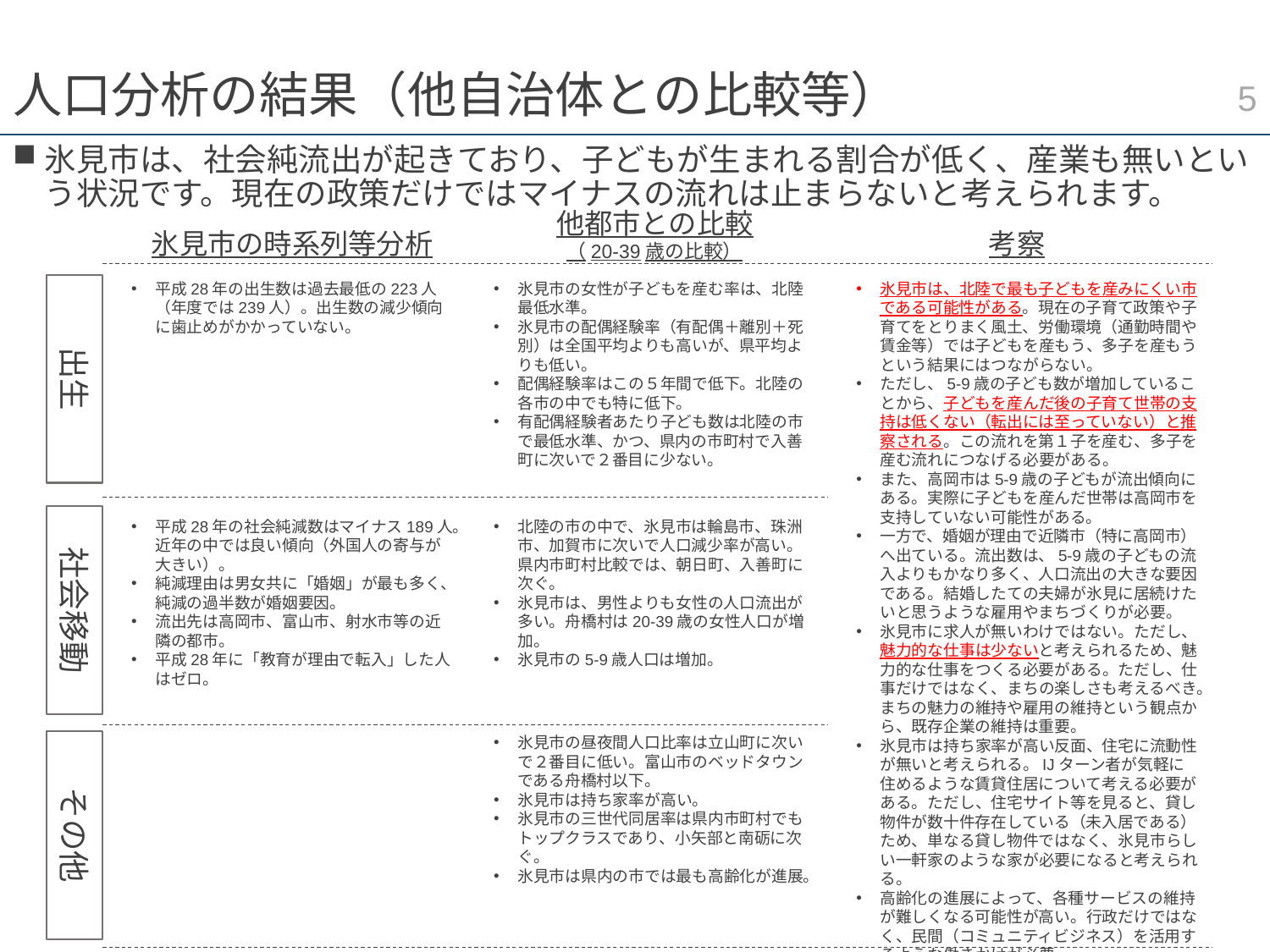

5
# 人口分析の結果（他自治体との比較等）
氷見市は、社会純流出が起きており、子どもが生まれる割合が低く、産業も無いという状況です。現在の政策だけではマイナスの流れは止まらないと考えられます。
他都市との比較
（20-39歳の比較）
氷見市の時系列等分析
考察
平成28年の出生数は過去最低の223人（年度では239人）。出生数の減少傾向に歯止めがかかっていない。
氷見市の女性が子どもを産む率は、北陸最低水準。
氷見市の配偶経験率（有配偶＋離別＋死別）は全国平均よりも高いが、県平均よりも低い。
配偶経験率はこの５年間で低下。北陸の各市の中でも特に低下。
有配偶経験者あたり子ども数は北陸の市で最低水準、かつ、県内の市町村で入善町に次いで２番目に少ない。
氷見市は、北陸で最も子どもを産みにくい市である可能性がある。現在の子育て政策や子育てをとりまく風土、労働環境（通勤時間や賃金等）では子どもを産もう、多子を産もうという結果にはつながらない。
ただし、5-9歳の子ども数が増加していることから、子どもを産んだ後の子育て世帯の支持は低くない（転出には至っていない）と推察される。この流れを第１子を産む、多子を産む流れにつなげる必要がある。
また、高岡市は5-9歳の子どもが流出傾向にある。実際に子どもを産んだ世帯は高岡市を支持していない可能性がある。
一方で、婚姻が理由で近隣市（特に高岡市）へ出ている。流出数は、5-9歳の子どもの流入よりもかなり多く、人口流出の大きな要因である。結婚したての夫婦が氷見に居続けたいと思うような雇用やまちづくりが必要。
氷見市に求人が無いわけではない。ただし、魅力的な仕事は少ないと考えられるため、魅力的な仕事をつくる必要がある。ただし、仕事だけではなく、まちの楽しさも考えるべき。まちの魅力の維持や雇用の維持という観点から、既存企業の維持は重要。
氷見市は持ち家率が高い反面、住宅に流動性が無いと考えられる。IJターン者が気軽に住めるような賃貸住居について考える必要がある。ただし、住宅サイト等を見ると、貸し物件が数十件存在している（未入居である）ため、単なる貸し物件ではなく、氷見市らしい一軒家のような家が必要になると考えられる。
高齢化の進展によって、各種サービスの維持が難しくなる可能性が高い。行政だけではなく、民間（コミュニティビジネス）を活用するような働きかけが必要。

出生
社会移動
平成28年の社会純減数はマイナス189人。近年の中では良い傾向（外国人の寄与が大きい）。
純減理由は男女共に「婚姻」が最も多く、純減の過半数が婚姻要因。
流出先は高岡市、富山市、射水市等の近隣の都市。
平成28年に「教育が理由で転入」した人はゼロ。

北陸の市の中で、氷見市は輪島市、珠洲市、加賀市に次いで人口減少率が高い。県内市町村比較では、朝日町、入善町に次ぐ。
氷見市は、男性よりも女性の人口流出が多い。舟橋村は20-39歳の女性人口が増加。
氷見市の5-9歳人口は増加。
氷見市の昼夜間人口比率は立山町に次いで２番目に低い。富山市のベッドタウンである舟橋村以下。
氷見市は持ち家率が高い。
氷見市の三世代同居率は県内市町村でもトップクラスであり、小矢部と南砺に次ぐ。
氷見市は県内の市では最も高齢化が進展。
その他